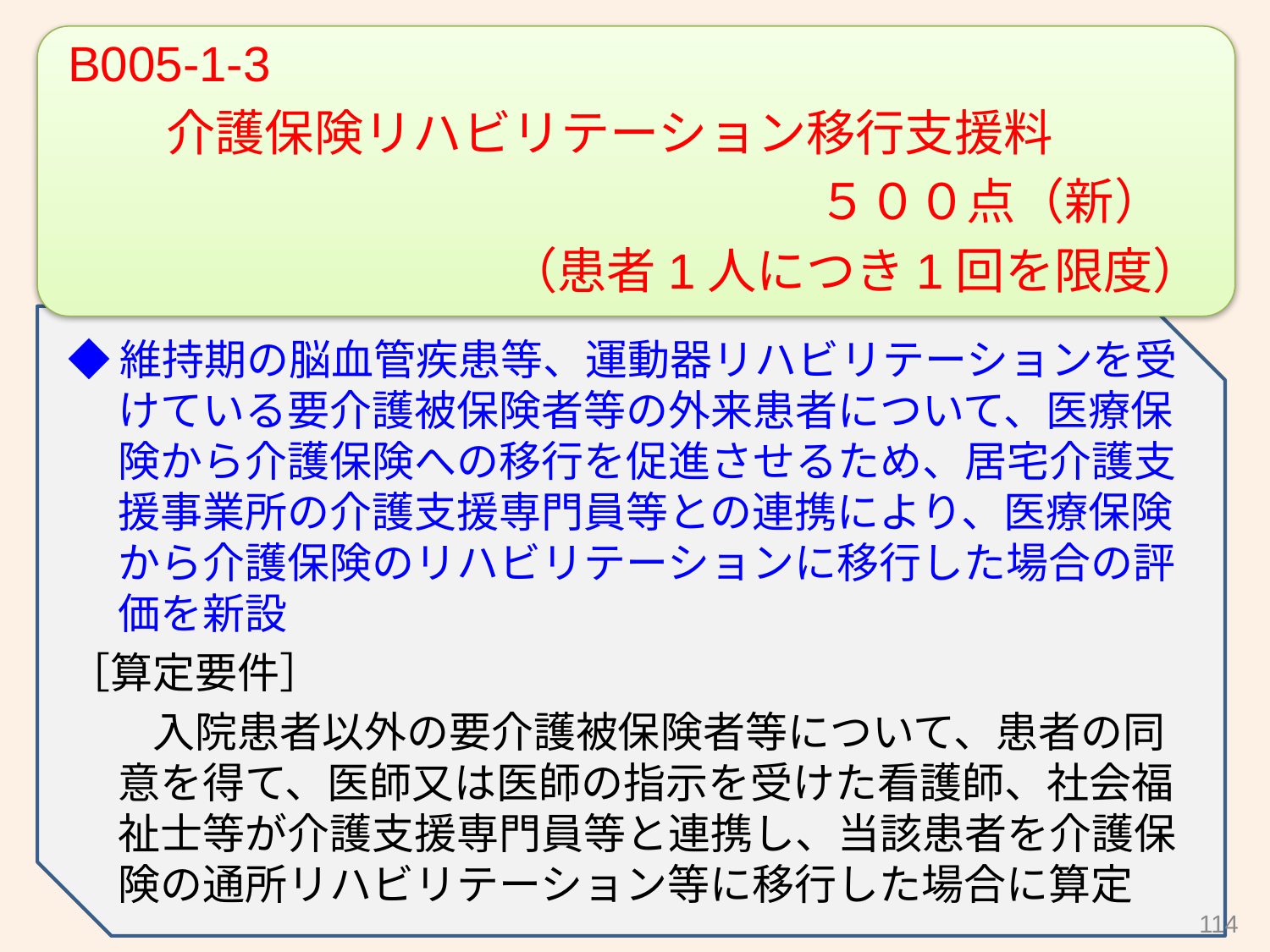

B005-1-3
　　介護保険リハビリテーション移行支援料
　　　　　　　　　　　　　　　 ５００点（新）
（患者1人につき1回を限度）

◆維持期の脳血管疾患等、運動器リハビリテーションを受けている要介護被保険者等の外来患者について、医療保険から介護保険への移行を促進させるため、居宅介護支援事業所の介護支援専門員等との連携により、医療保険から介護保険のリハビリテーションに移行した場合の評価を新設
［算定要件］
　　入院患者以外の要介護被保険者等について、患者の同意を得て、医師又は医師の指示を受けた看護師、社会福祉士等が介護支援専門員等と連携し、当該患者を介護保険の通所リハビリテーション等に移行した場合に算定

114